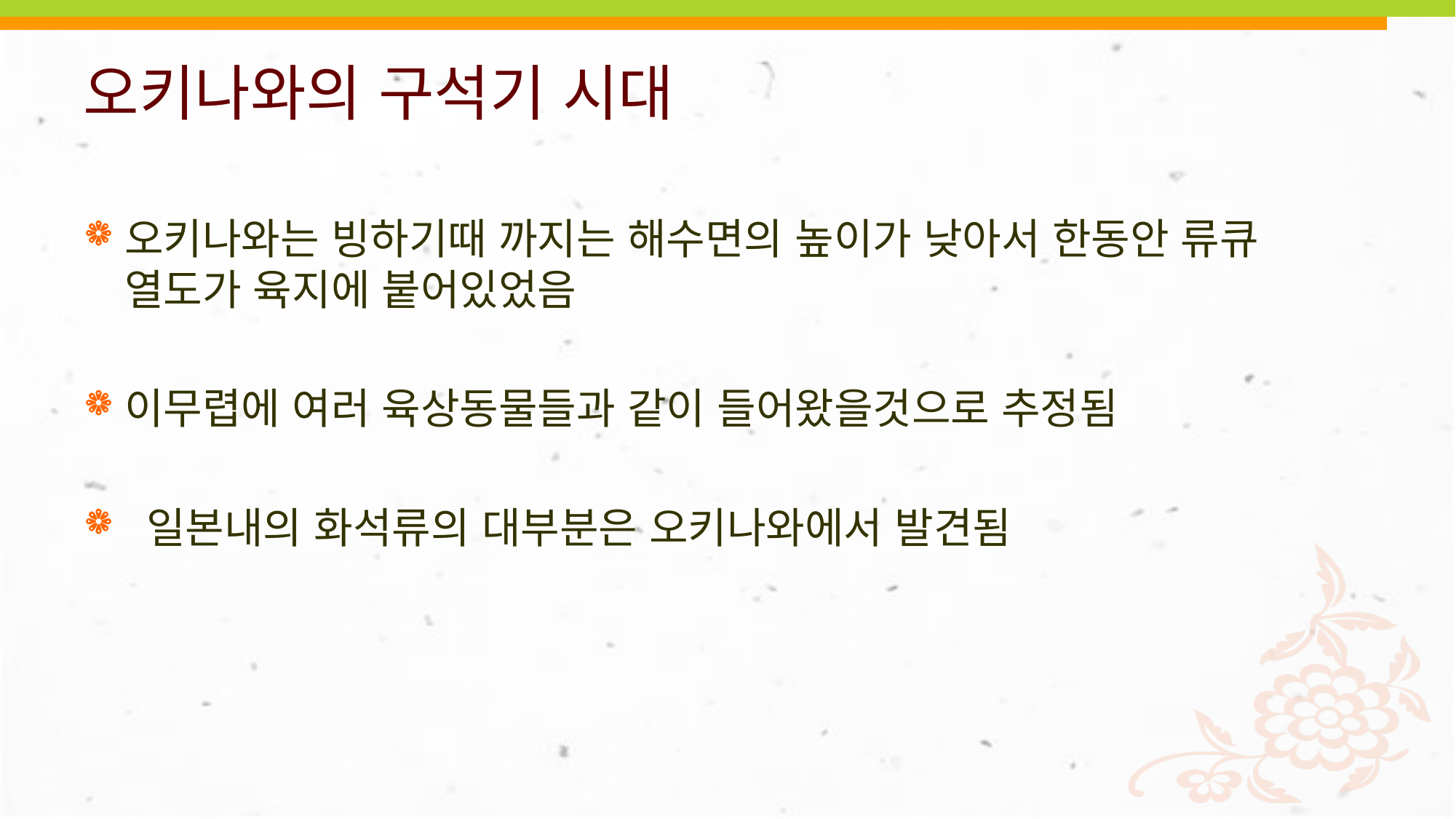

# 오키나와의 구석기 시대

오키나와는 빙하기때 까지는 해수면의 높이가 낮아서 한동안 류큐 열도가 육지에 붙어있었음

이무렵에 여러 육상동물들과 같이 들어왔을것으로 추정됨

 일본내의 화석류의 대부분은 오키나와에서 발견됨